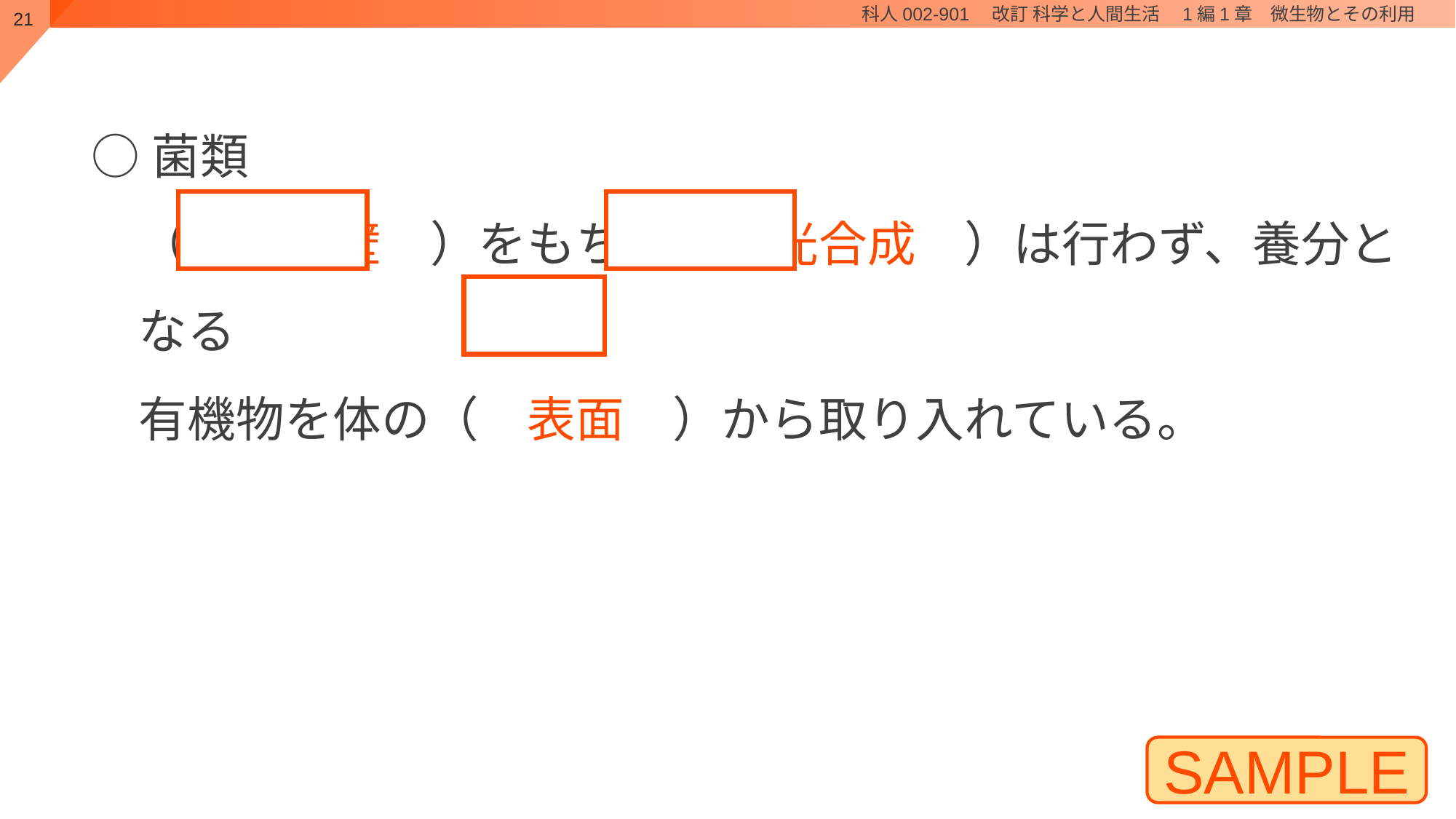

○菌類
（　細胞壁　）をもち、（　光合成　）は行わず、養分となる
	有機物を体の（　表面　）から取り入れている。